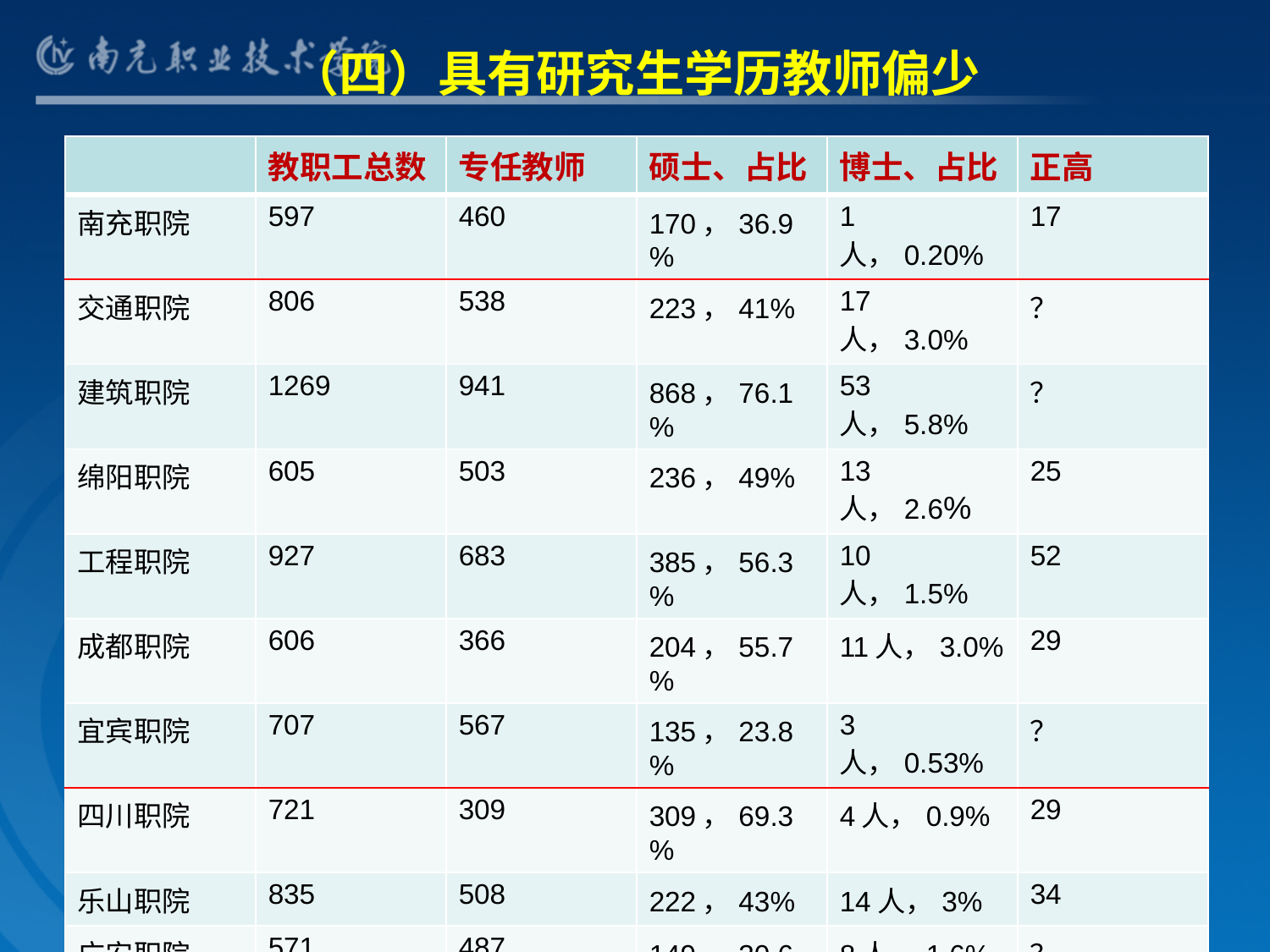

# （四）具有研究生学历教师偏少
|  | 教职工总数 | 专任教师 | 硕士、占比 | 博士、占比 | 正高 |
| --- | --- | --- | --- | --- | --- |
| 南充职院 | 597 | 460 | 170，36.9% | 1人，0.20% | 17 |
| 交通职院 | 806 | 538 | 223，41% | 17人，3.0% | ？ |
| 建筑职院 | 1269 | 941 | 868，76.1% | 53人，5.8% | ？ |
| 绵阳职院 | 605 | 503 | 236，49% | 13人，2.6% | 25 |
| 工程职院 | 927 | 683 | 385，56.3% | 10人，1.5% | 52 |
| 成都职院 | 606 | 366 | 204，55.7% | 11人，3.0% | 29 |
| 宜宾职院 | 707 | 567 | 135，23.8% | 3人，0.53% | ？ |
| 四川职院 | 721 | 309 | 309，69.3% | 4人，0.9% | 29 |
| 乐山职院 | 835 | 508 | 222，43% | 14人，3% | 34 |
| 广安职院 | 571 | 487 | 149，30.6% | 8人，1.6% | ？ |
| 泸州职院 | 523 | 427 | 253，59.3% | 11人，2.6% | 25 |
| 邮电职院 | 265 | 191 | 118，61.7% | 6人，3.14% | ？ |
| 水电职院 | 701 | 477 | 180，37.7% | 4人，0.84% | ？ |
| 成都农职院 | 568 | 402 | 200，49.8% | 16人，4.0% | ？ |